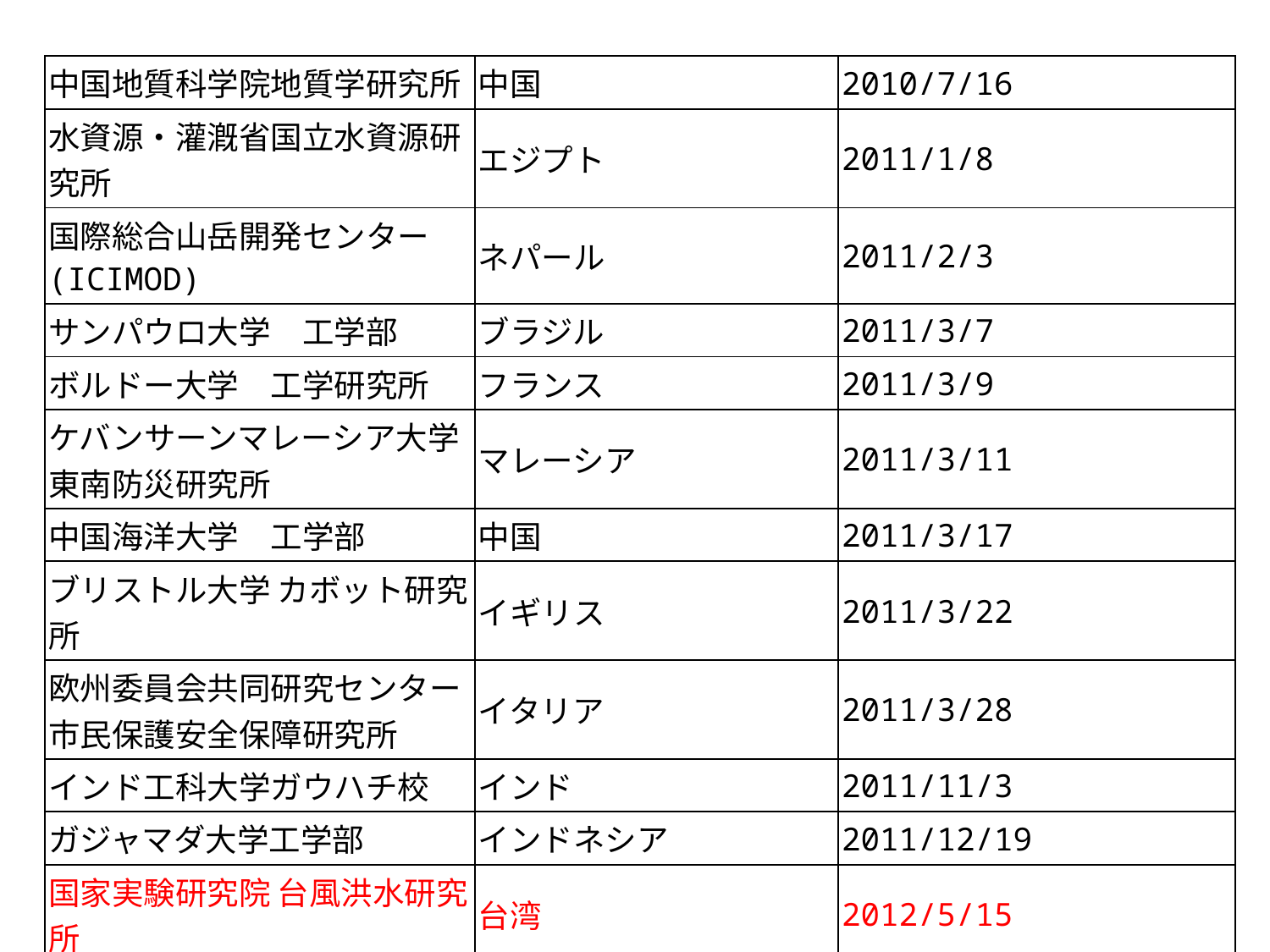

| 中国地質科学院地質学研究所 | 中国 | 2010/7/16 |
| --- | --- | --- |
| 水資源・灌漑省国立水資源研究所 | エジプト | 2011/1/8 |
| 国際総合山岳開発センター(ICIMOD) | ネパール | 2011/2/3 |
| サンパウロ大学　工学部 | ブラジル | 2011/3/7 |
| ボルドー大学　工学研究所 | フランス | 2011/3/9 |
| ケバンサーンマレーシア大学 東南防災研究所 | マレーシア | 2011/3/11 |
| 中国海洋大学　工学部 | 中国 | 2011/3/17 |
| ブリストル大学 カボット研究所 | イギリス | 2011/3/22 |
| 欧州委員会共同研究センター 市民保護安全保障研究所 | イタリア | 2011/3/28 |
| インド工科大学ガウハチ校 | インド | 2011/11/3 |
| ガジャマダ大学工学部 | インドネシア | 2011/12/19 |
| 国家実験研究院 台風洪水研究所 | 台湾 | 2012/5/15 |